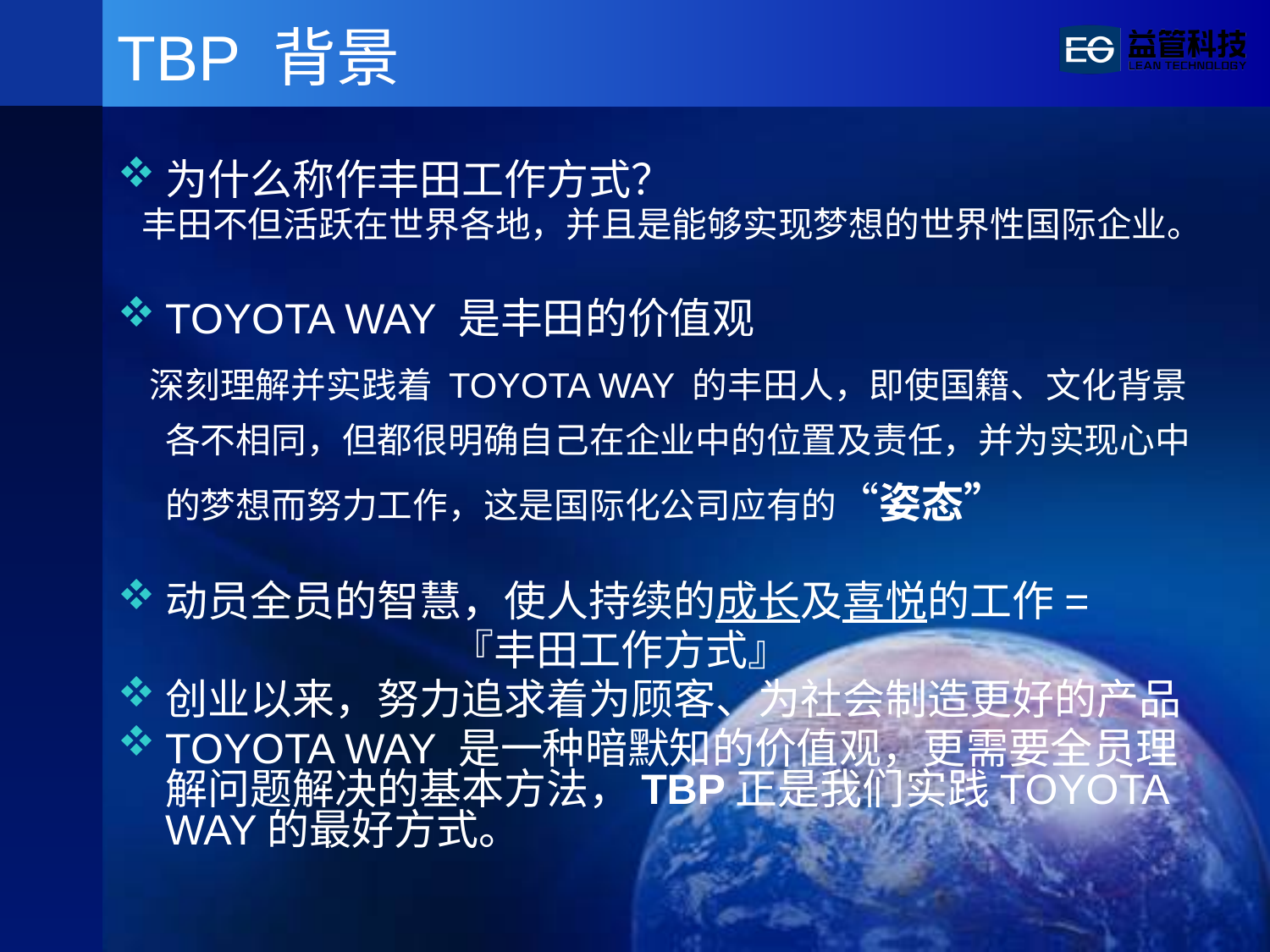

# TBP 背景
为什么称作丰田工作方式？
  丰田不但活跃在世界各地，并且是能够实现梦想的世界性国际企业。

TOYOTA WAY 是丰田的价值观
   深刻理解并实践着 TOYOTA WAY 的丰田人，即使国籍、文化背景各不相同，但都很明确自己在企业中的位置及责任，并为实现心中的梦想而努力工作，这是国际化公司应有的“姿态”

动员全员的智慧，使人持续的成长及喜悦的工作=
                                  『丰田工作方式』
创业以来，努力追求着为顾客、为社会制造更好的产品
TOYOTA WAY 是一种暗默知的价值观，更需要全员理解问题解决的基本方法，TBP正是我们实践TOYOTA WAY的最好方式。